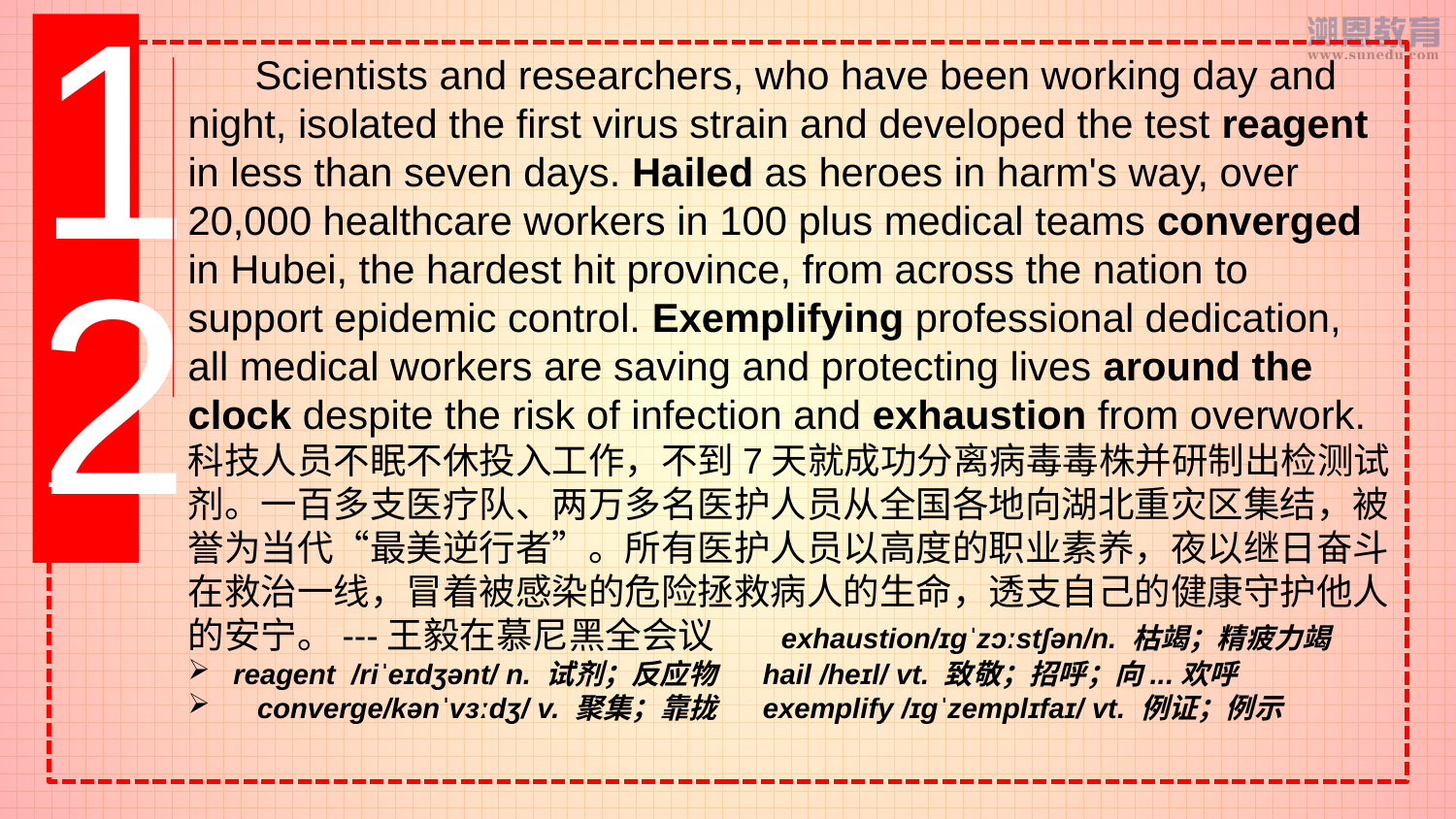

1
2

      Scientists and researchers, who have been working day and night, isolated the first virus strain and developed the test reagent in less than seven days. Hailed as heroes in harm's way, over 20,000 healthcare workers in 100 plus medical teams converged in Hubei, the hardest hit province, from across the nation to support epidemic control. Exemplifying professional dedication, all medical workers are saving and protecting lives around the clock despite the risk of infection and exhaustion from overwork.
科技人员不眠不休投入工作，不到7天就成功分离病毒毒株并研制出检测试剂。一百多支医疗队、两万多名医护人员从全国各地向湖北重灾区集结，被誉为当代“最美逆行者”。所有医护人员以高度的职业素养，夜以继日奋斗在救治一线，冒着被感染的危险拯救病人的生命，透支自己的健康守护他人的安宁。---王毅在慕尼黑全会议       exhaustion/ɪɡˈzɔːstʃən/n. 枯竭；精疲力竭
reagent  /riˈeɪdʒənt/ n. 试剂；反应物      hail /heɪl/ vt. 致敬；招呼；向...欢呼
   converge/kənˈvɜːdʒ/ v. 聚集；靠拢      exemplify /ɪɡˈzemplɪfaɪ/ vt. 例证；例示